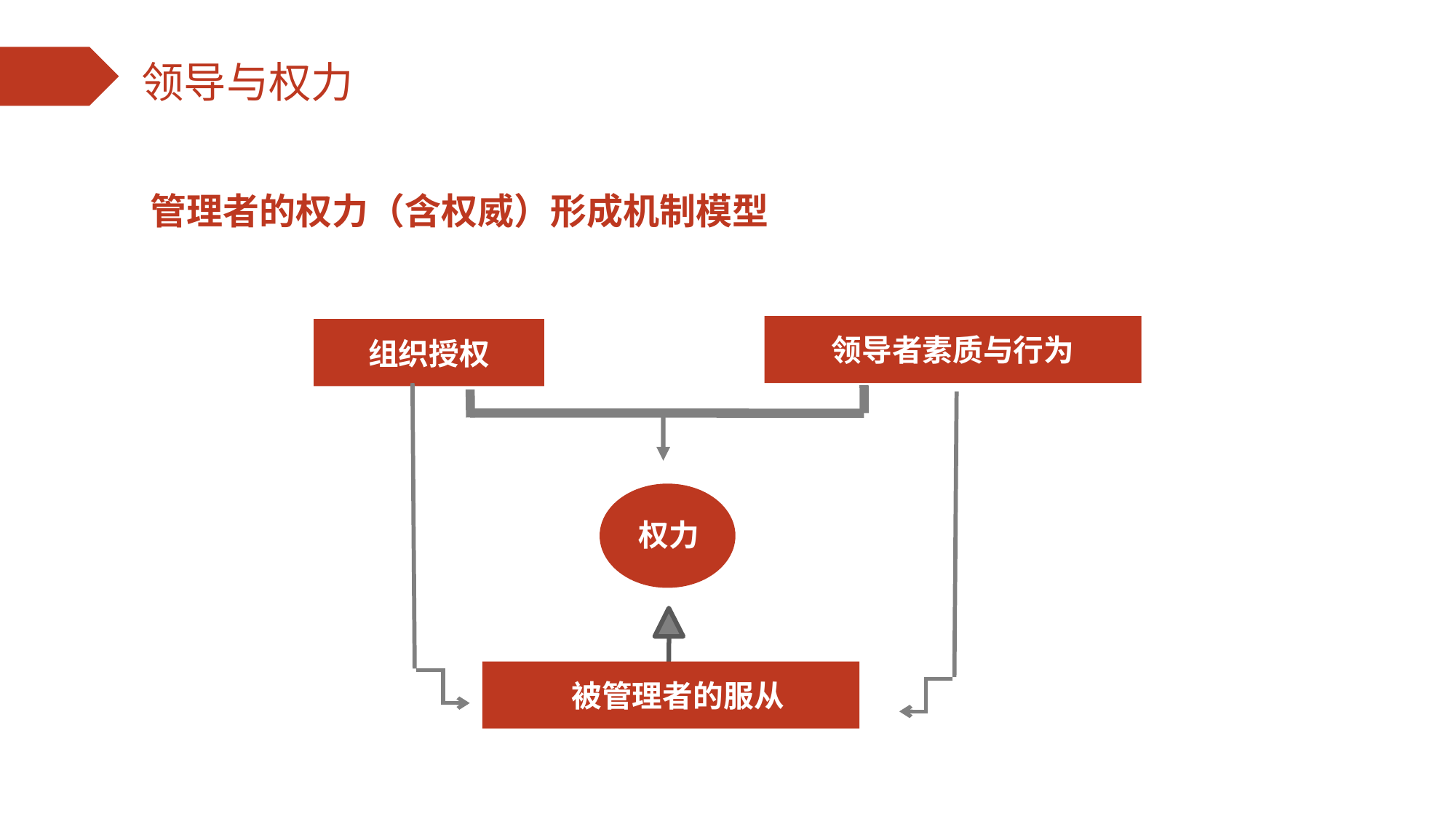

管理者的权力（含权威）形成机制模型
领导者素质与行为
组织授权

权力

 被管理者的服从